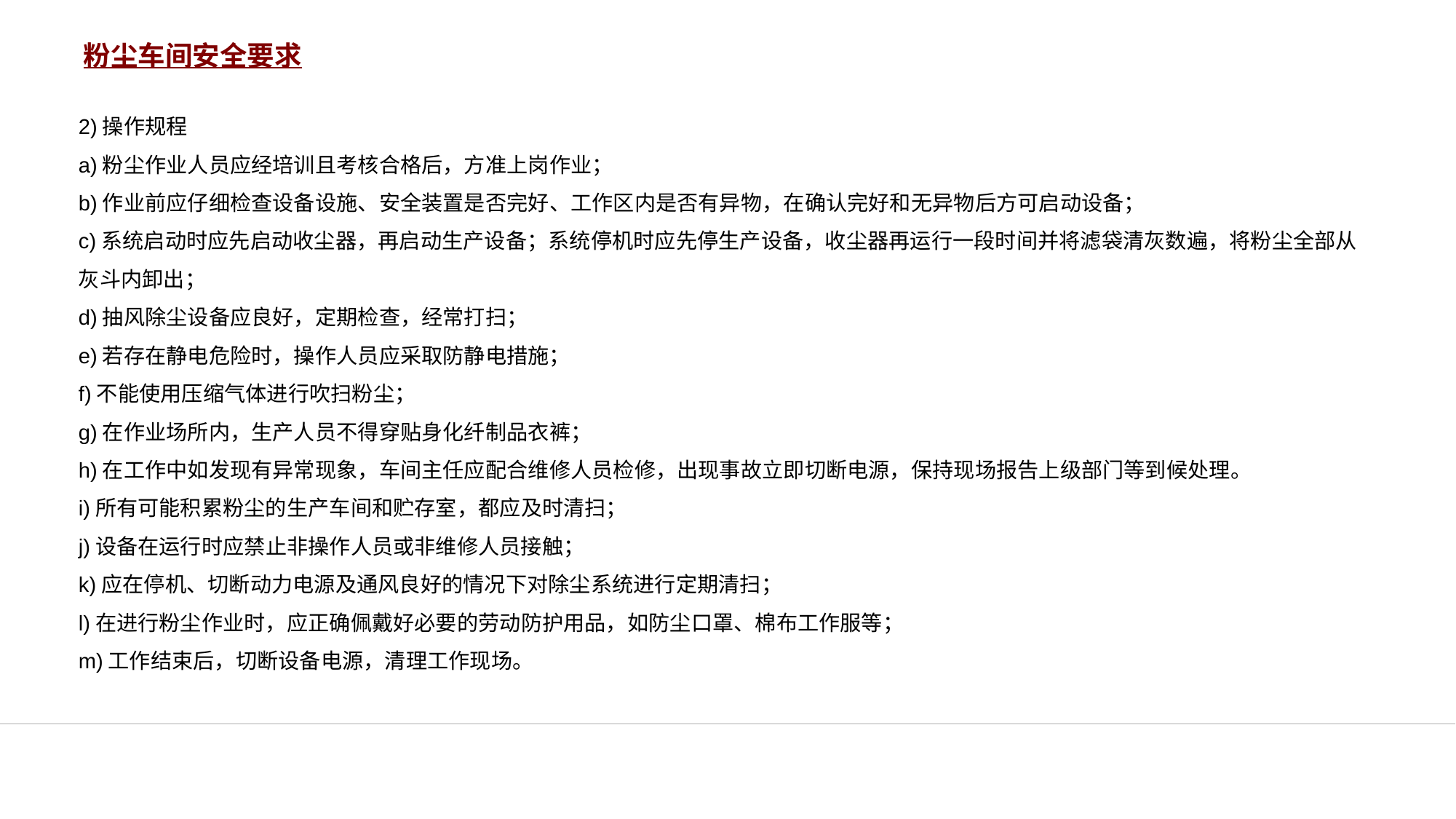

# 粉尘车间安全要求
2)操作规程
a)粉尘作业人员应经培训且考核合格后，方准上岗作业；
b)作业前应仔细检查设备设施、安全装置是否完好、工作区内是否有异物，在确认完好和无异物后方可启动设备；
c)系统启动时应先启动收尘器，再启动生产设备；系统停机时应先停生产设备，收尘器再运行一段时间并将滤袋清灰数遍，将粉尘全部从灰斗内卸出；
d)抽风除尘设备应良好，定期检查，经常打扫；
e)若存在静电危险时，操作人员应采取防静电措施；
f)不能使用压缩气体进行吹扫粉尘；
g)在作业场所内，生产人员不得穿贴身化纤制品衣裤；
h)在工作中如发现有异常现象，车间主任应配合维修人员检修，出现事故立即切断电源，保持现场报告上级部门等到候处理。
i)所有可能积累粉尘的生产车间和贮存室，都应及时清扫；
j)设备在运行时应禁止非操作人员或非维修人员接触；
k)应在停机、切断动力电源及通风良好的情况下对除尘系统进行定期清扫；
l)在进行粉尘作业时，应正确佩戴好必要的劳动防护用品，如防尘口罩、棉布工作服等；
m)工作结束后，切断设备电源，清理工作现场。